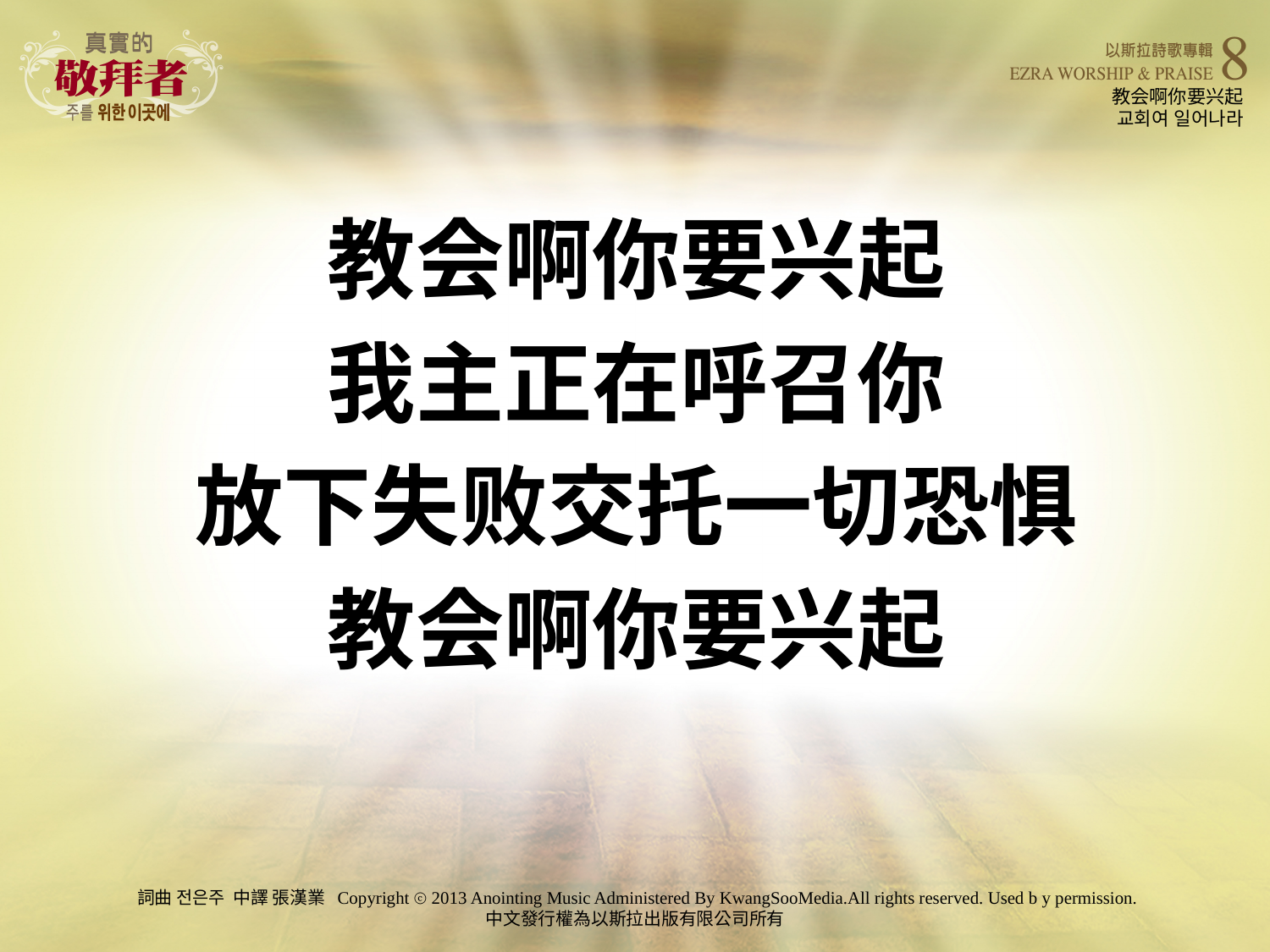

# 教会啊你要兴起 교회여 일어나라
教会啊你要兴起
我主正在呼召你
放下失败交托一切恐惧
教会啊你要兴起
詞曲 전은주  中譯 張漢業  Copyright ⓒ 2013 Anointing Music Administered By KwangSooMedia.All rights reserved. Used b y permission.
中文發行權為以斯拉出版有限公司所有